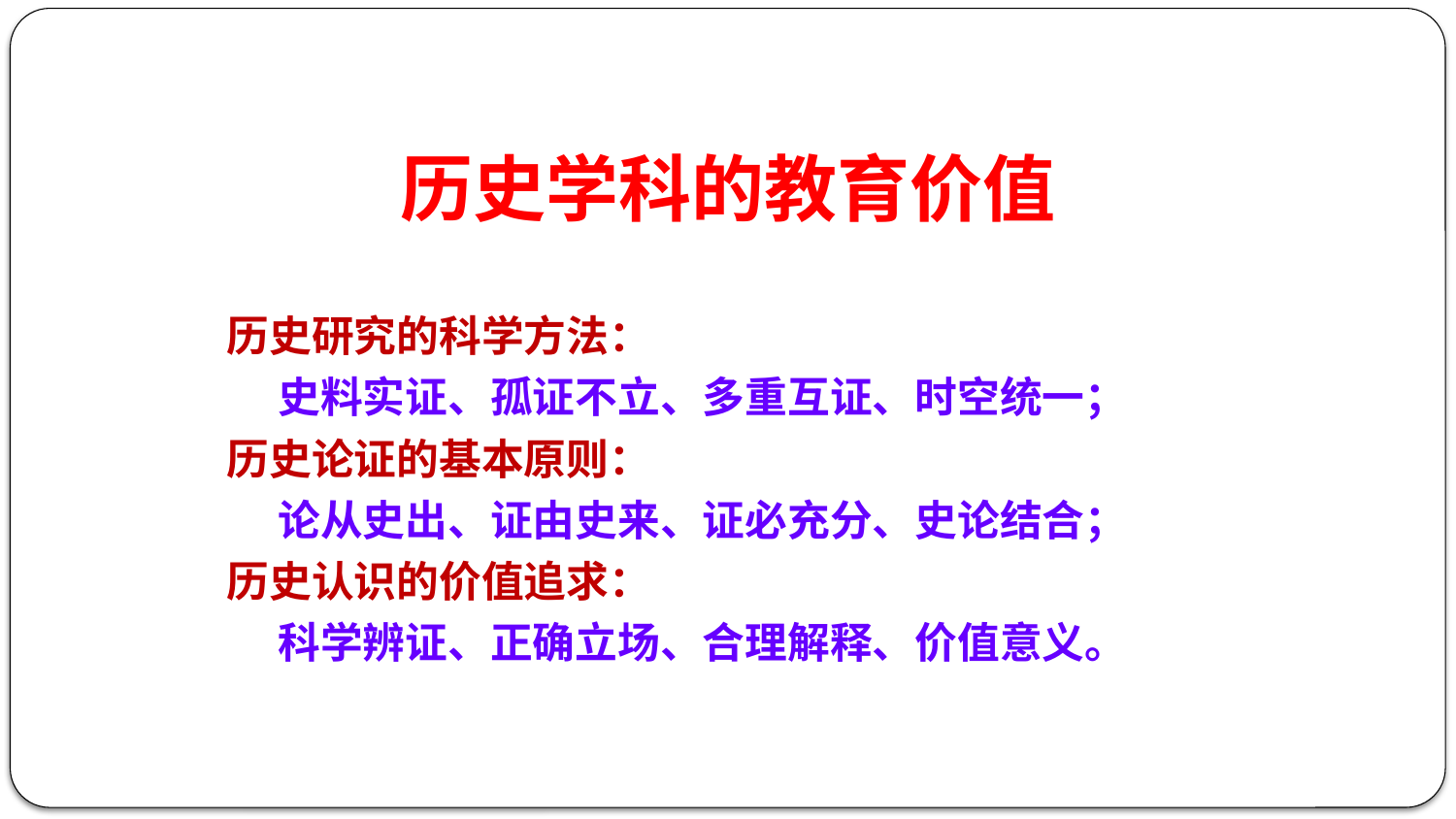

# 历史学科的教育价值
历史研究的科学方法：
    史料实证、孤证不立、多重互证、时空统一；
历史论证的基本原则：
    论从史出、证由史来、证必充分、史论结合；
历史认识的价值追求：
    科学辨证、正确立场、合理解释、价值意义。